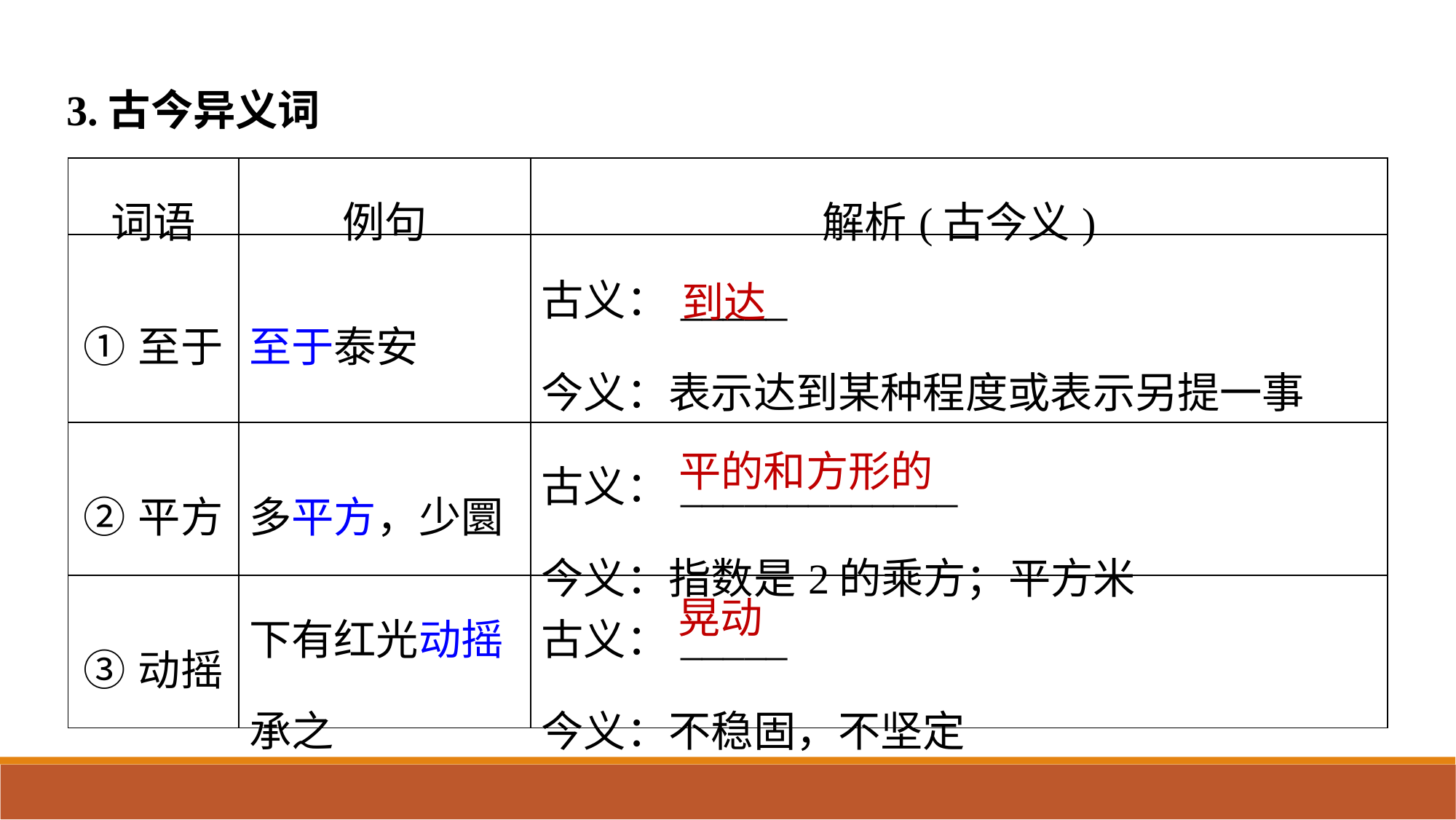

3.古今异义词
| 词语 | 例句 | 解析(古今义) |
| --- | --- | --- |
| ①至于 | 至于泰安 | 古义：\_\_\_\_\_ 今义：表示达到某种程度或表示另提一事 |
| ②平方 | 多平方，少圜 | 古义：\_\_\_\_\_\_\_\_\_\_\_\_\_ 今义：指数是2的乘方；平方米 |
| ③动摇 | 下有红光动摇承之 | 古义：\_\_\_\_\_ 今义：不稳固，不坚定 |
到达
平的和方形的
晃动